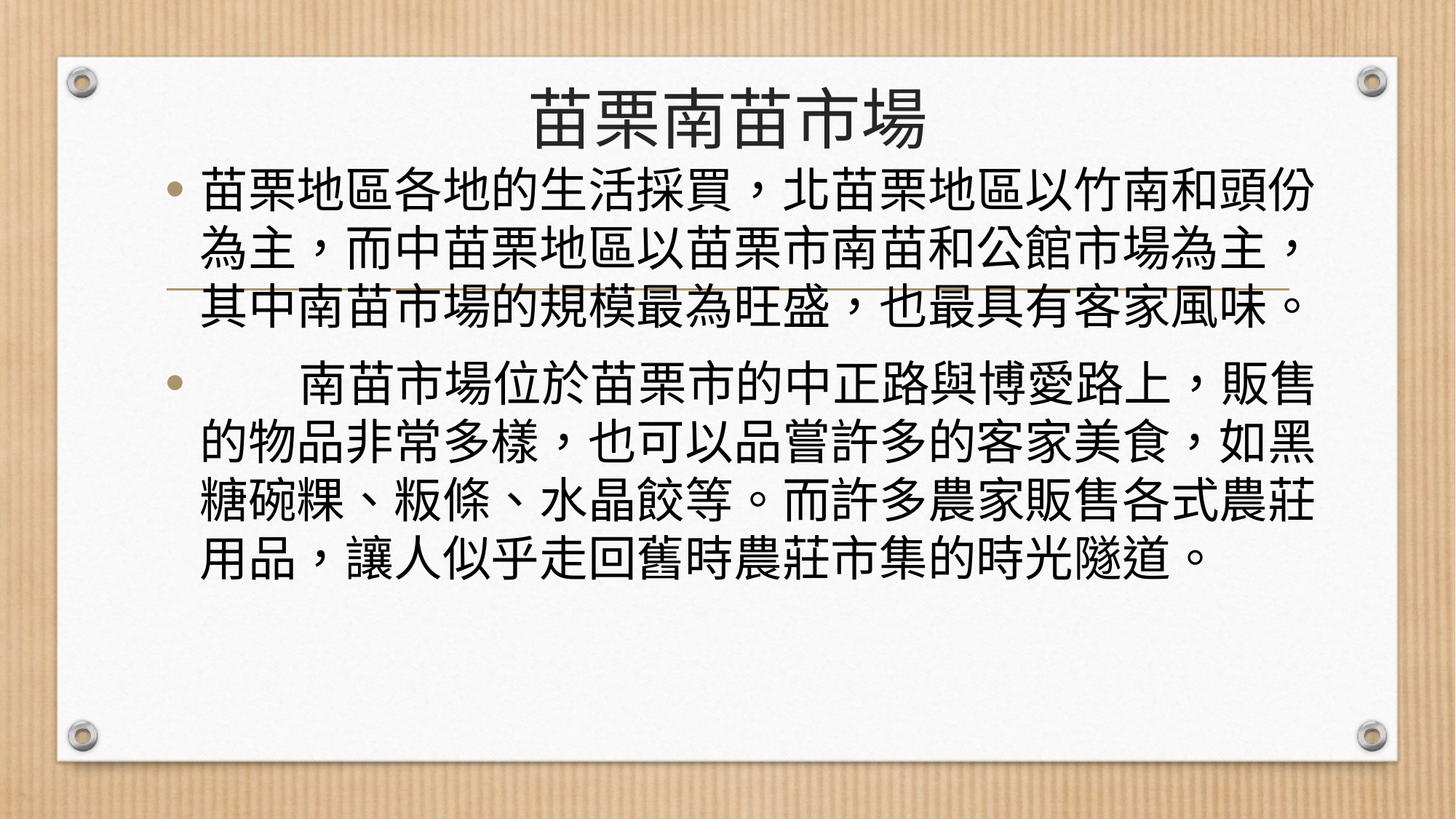

# 苗栗南苗市場
苗栗地區各地的生活採買，北苗栗地區以竹南和頭份為主，而中苗栗地區以苗栗市南苗和公館市場為主，其中南苗市場的規模最為旺盛，也最具有客家風味。
        南苗市場位於苗栗市的中正路與博愛路上，販售的物品非常多樣，也可以品嘗許多的客家美食，如黑糖碗粿、粄條、水晶餃等。而許多農家販售各式農莊用品，讓人似乎走回舊時農莊市集的時光隧道。